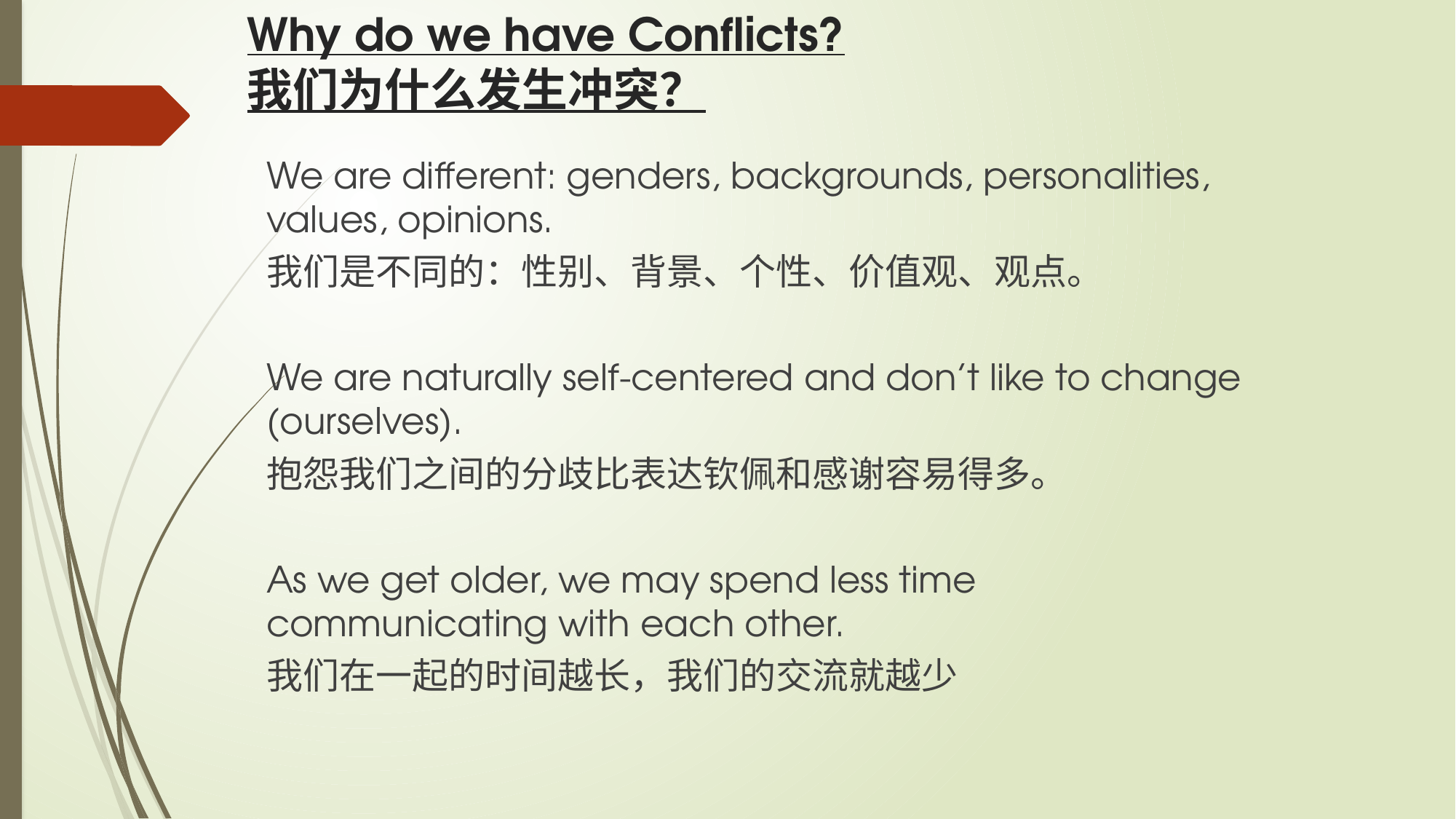

# Why do we have Conflicts? 我们为什么发生冲突？
We are different: genders, backgrounds, personalities, values, opinions.
我们是不同的：性别、背景、个性、价值观、观点。

We are naturally self-centered and don’t like to change (ourselves).
抱怨我们之间的分歧比表达钦佩和感谢容易得多。

As we get older, we may spend less time communicating with each other.
我们在一起的时间越长，我们的交流就越少